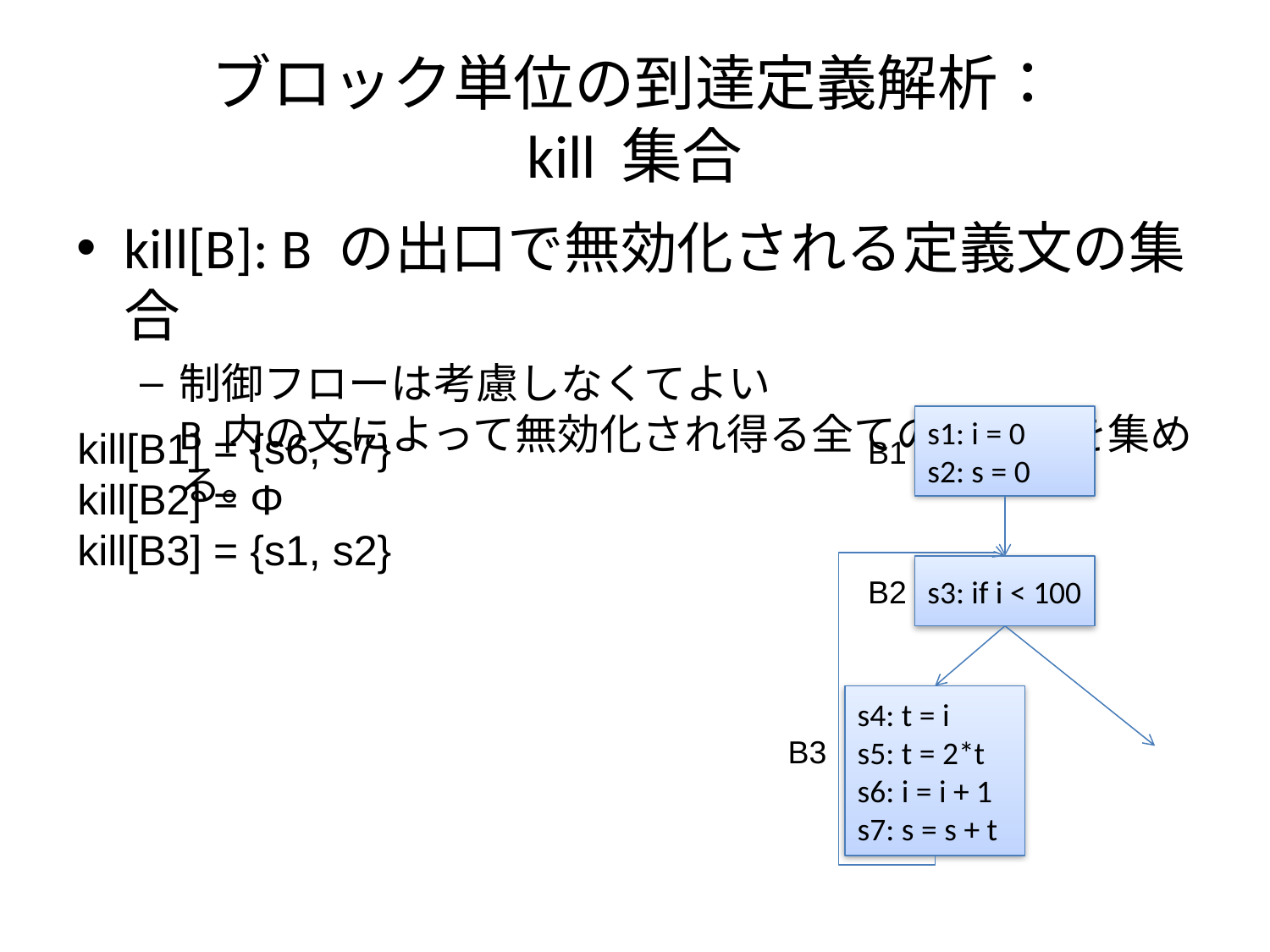

# ブロック単位の到達定義解析： kill 集合
kill[B]: B の出口で無効化される定義文の集合
制御フローは考慮しなくてよい
B 内の文によって無効化され得る全ての定義文を集める。
s1: i = 0
s2: s = 0
kill[B1] = {s6, s7}
kill[B2] = Φ
kill[B3] = {s1, s2}
B1
s3: if i < 100
B2
s4: t = i
s5: t = 2*t
s6: i = i + 1
s7: s = s + t
B3